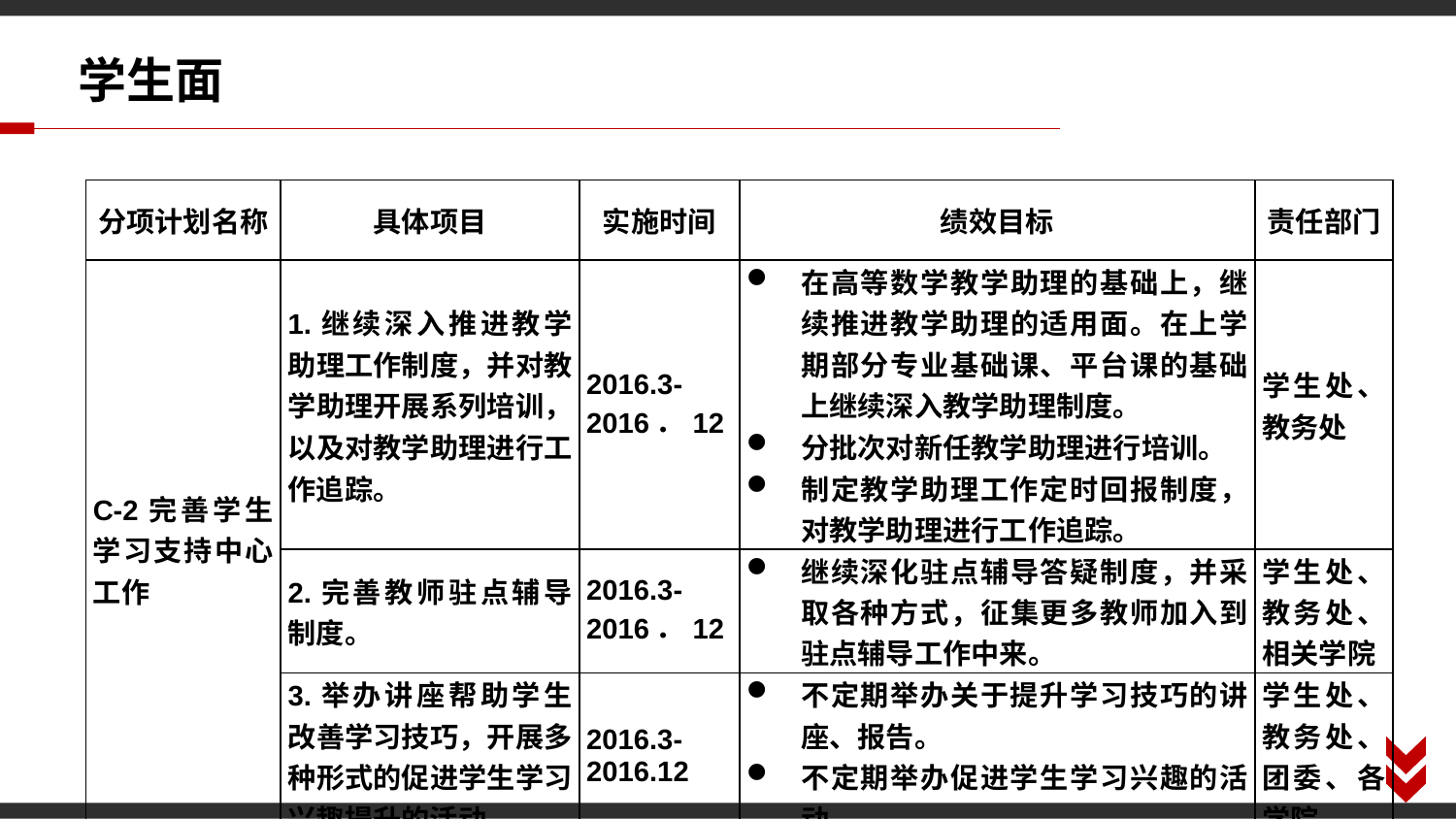

学生面

| 分项计划名称 | 具体项目 | 实施时间 | 绩效目标 | 责任部门 |
| --- | --- | --- | --- | --- |
| C-2完善学生学习支持中心工作 | 1.继续深入推进教学助理工作制度，并对教学助理开展系列培训，以及对教学助理进行工作追踪。 | 2016.3-2016．12 | 在高等数学教学助理的基础上，继续推进教学助理的适用面。在上学期部分专业基础课、平台课的基础上继续深入教学助理制度。 分批次对新任教学助理进行培训。 制定教学助理工作定时回报制度，对教学助理进行工作追踪。 | 学生处、教务处 |
|  | 2.完善教师驻点辅导制度。 | 2016.3-2016．12 | 继续深化驻点辅导答疑制度，并采取各种方式，征集更多教师加入到驻点辅导工作中来。 | 学生处、教务处、相关学院 |
|  | 3.举办讲座帮助学生改善学习技巧，开展多种形式的促进学生学习兴趣提升的活动。 | 2016.3-2016.12 | 不定期举办关于提升学习技巧的讲座、报告。 不定期举办促进学生学习兴趣的活动 | 学生处、教务处、团委、各学院 |